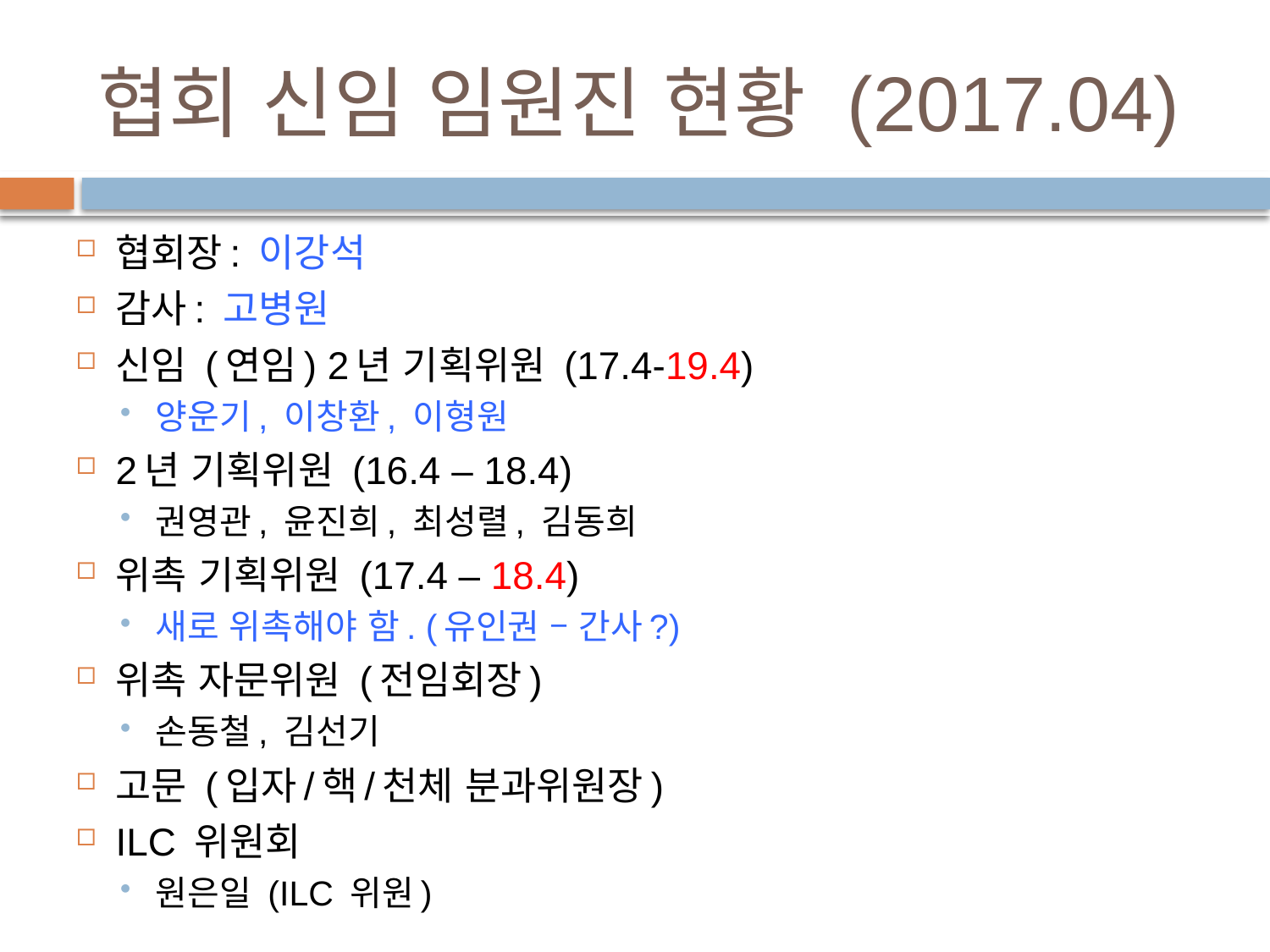

# 협회 신임 임원진 현황 (2017.04)
협회장: 이강석
감사: 고병원
신임 (연임) 2년 기획위원 (17.4-19.4)
양운기, 이창환, 이형원
2년 기획위원 (16.4 – 18.4)
권영관, 윤진희, 최성렬, 김동희
위촉 기획위원 (17.4 – 18.4)
새로 위촉해야 함. (유인권 – 간사?)
위촉 자문위원 (전임회장)
손동철, 김선기
고문 (입자/핵/천체 분과위원장)
ILC 위원회
원은일 (ILC 위원)